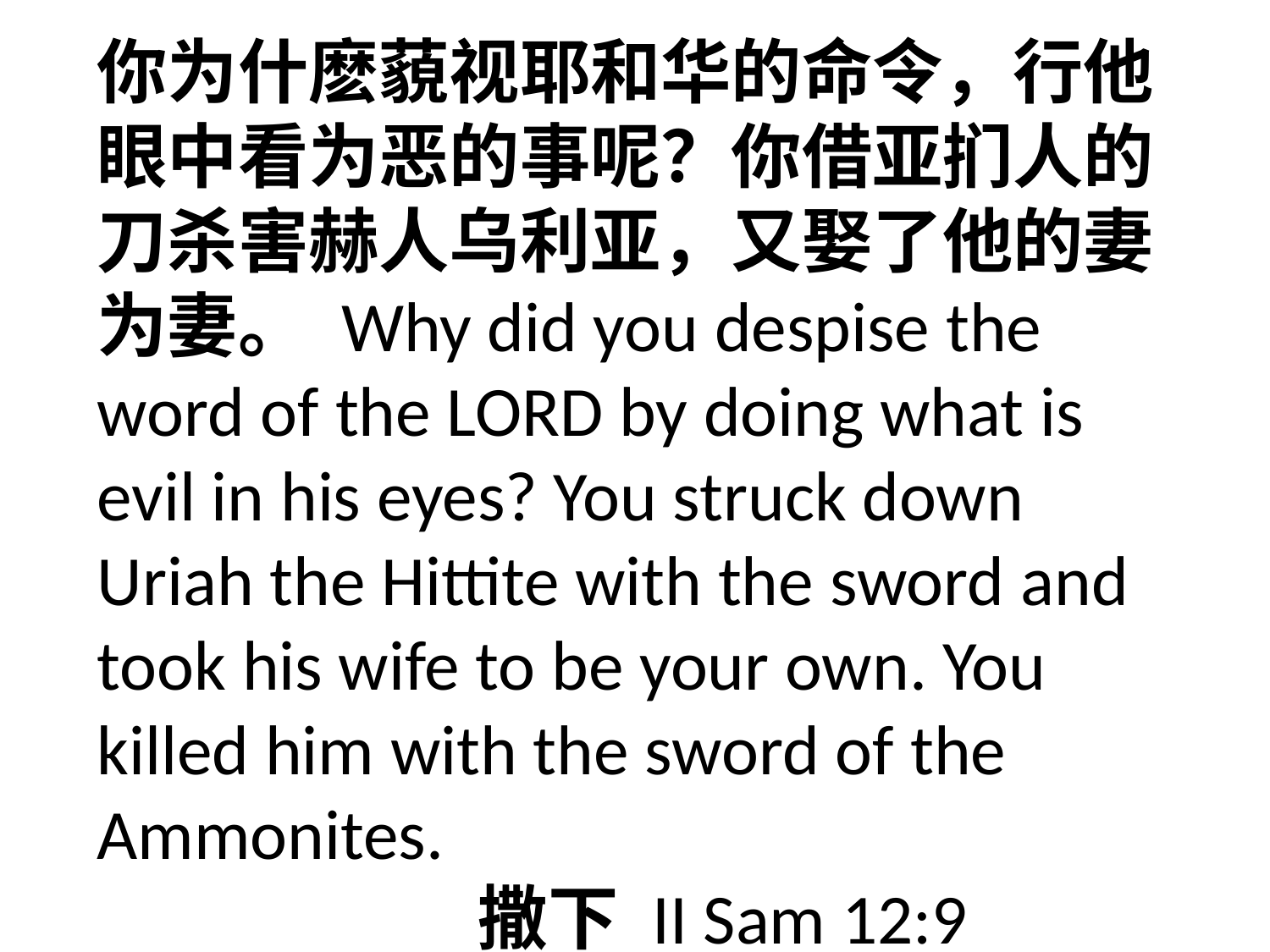

你为什麽藐视耶和华的命令，行他眼中看为恶的事呢？你借亚扪人的刀杀害赫人乌利亚，又娶了他的妻为妻。 Why did you despise the word of the LORD by doing what is evil in his eyes? You struck down Uriah the Hittite with the sword and took his wife to be your own. You killed him with the sword of the Ammonites.
			撒下 II Sam 12:9